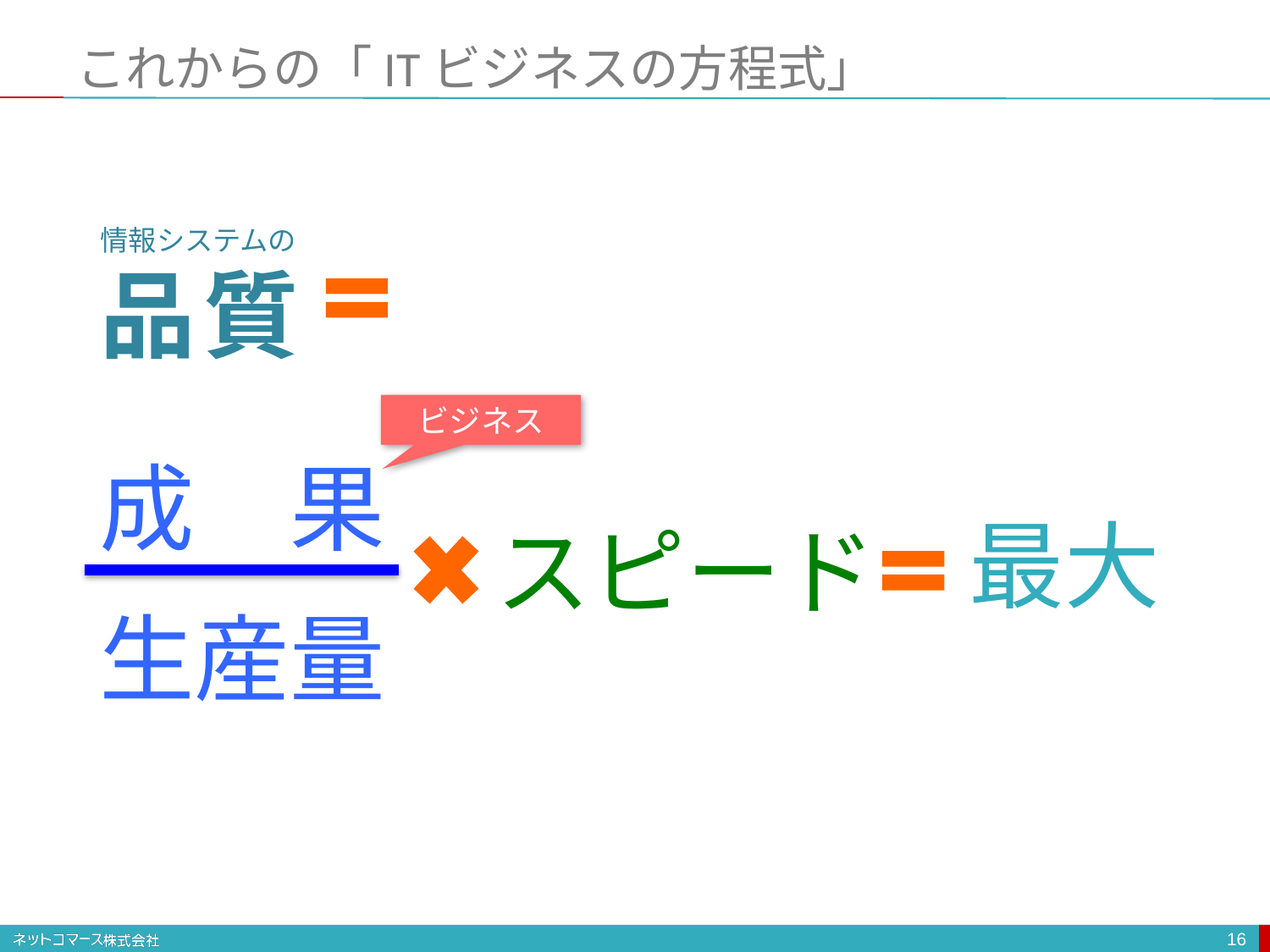

# これからの「ITビジネスの方程式」
情報システムの
品 質

ビジネス
成　果
最大
スピード

生産量
16